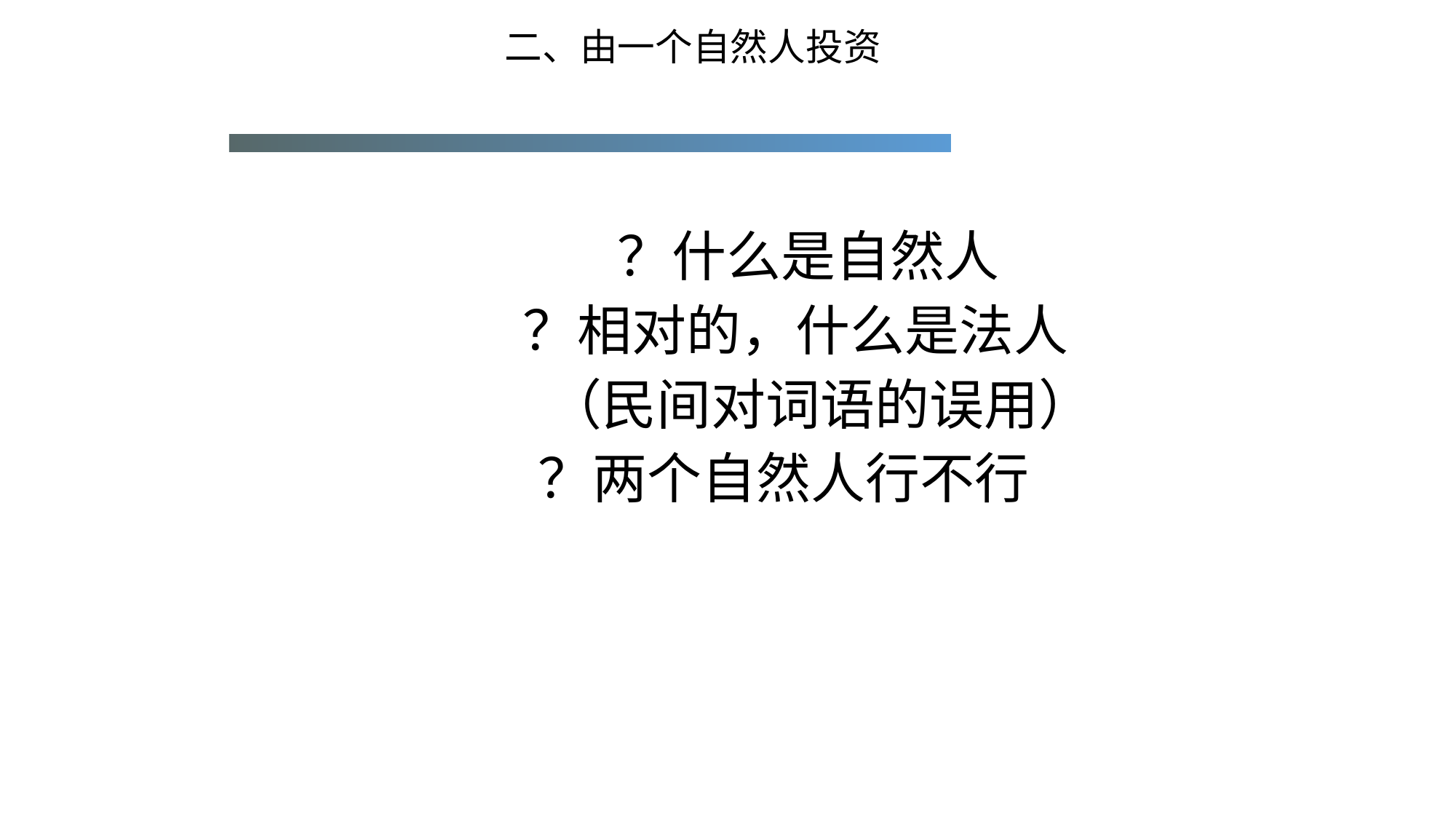

# 二、由一个自然人投资

   ？什么是自然人
 ？相对的，什么是法人
     （民间对词语的误用）
？两个自然人行不行

7